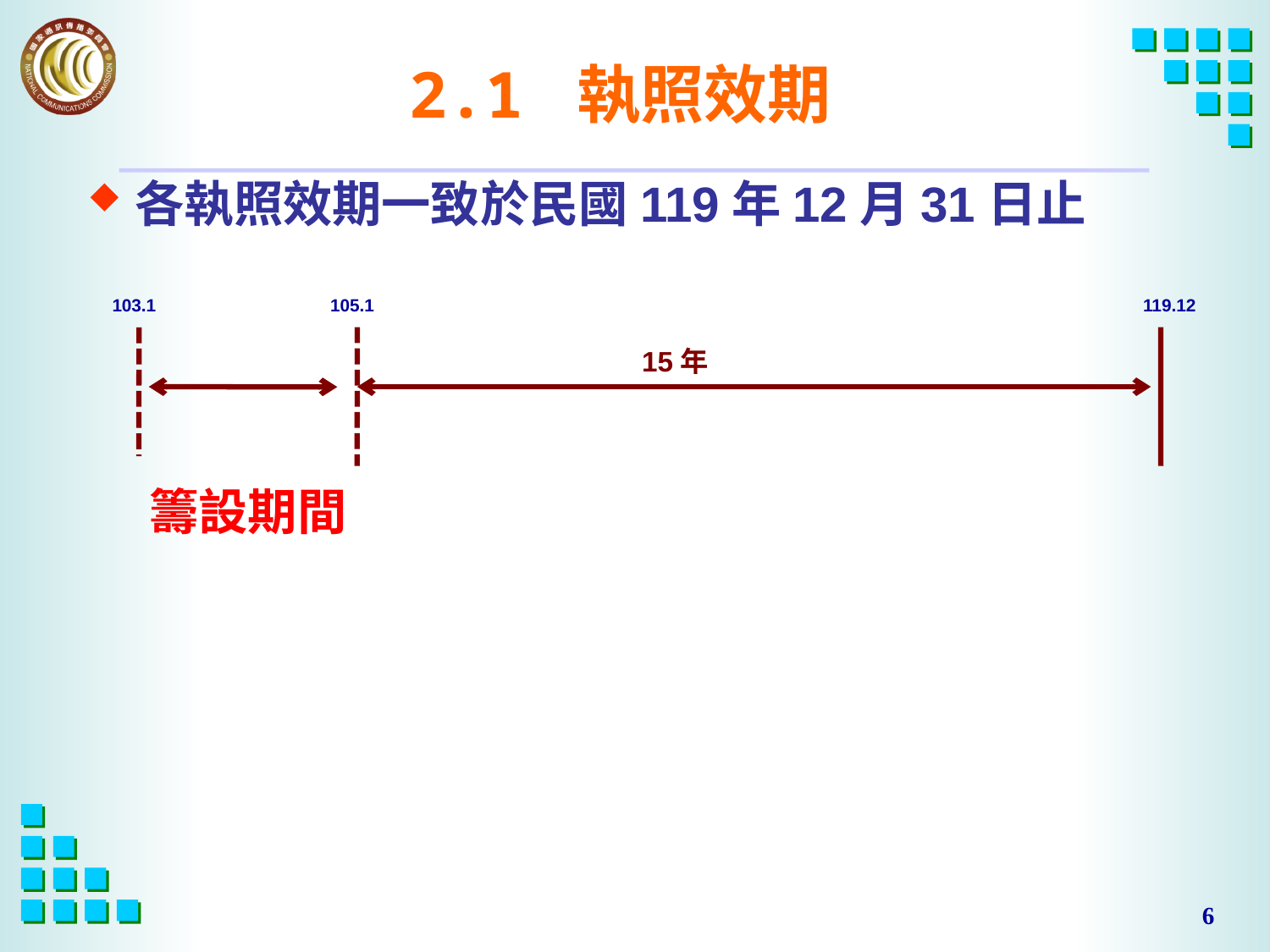

# 2.1 執照效期
各執照效期一致於民國119年12月31日止
103.1
105.1
119.12
 15年
籌設期間